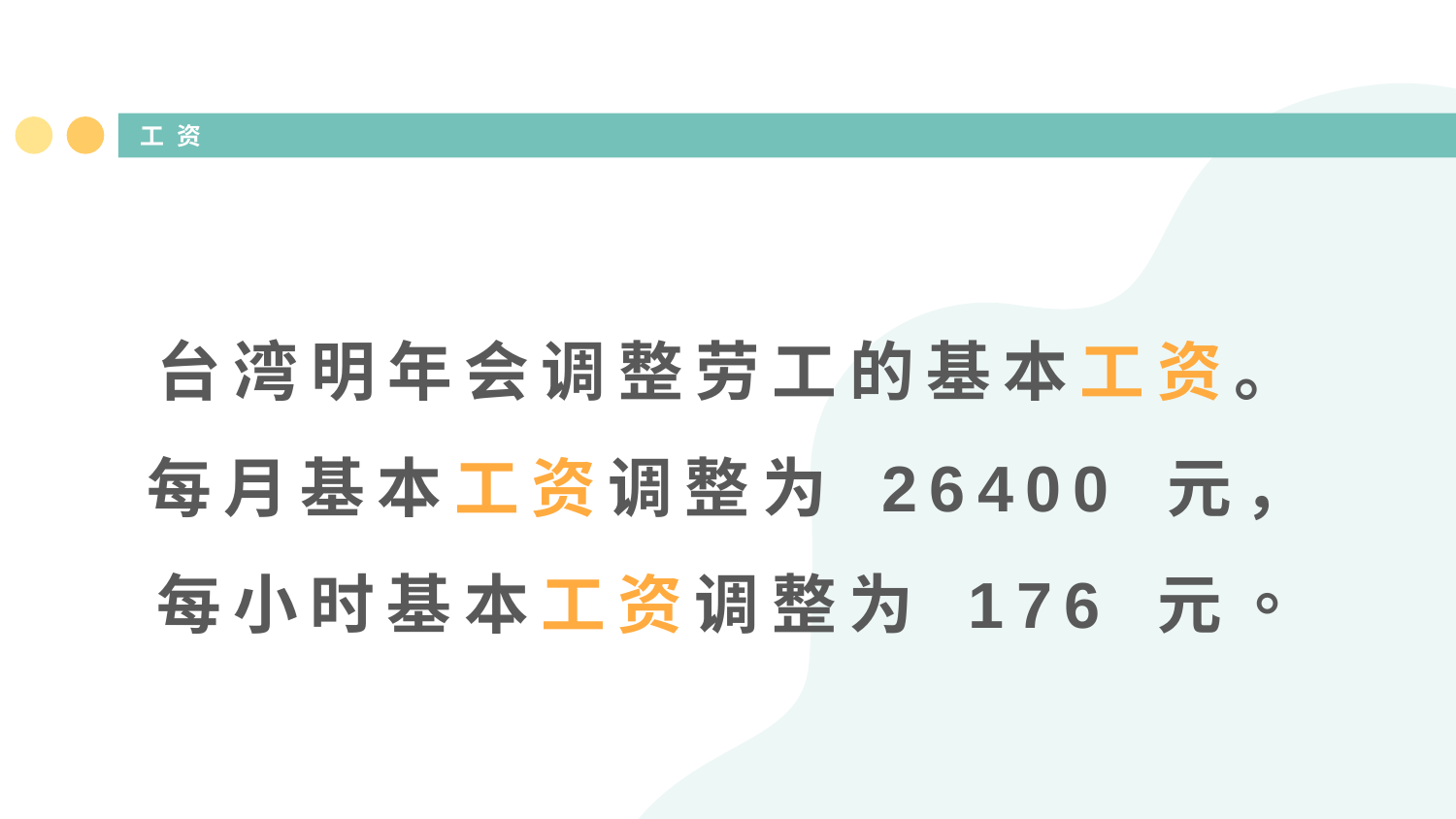

# 工资
台湾明年会调整劳工的基本工资。
每月基本工资调整为 26400 元，
每小时基本工资调整为 176 元。